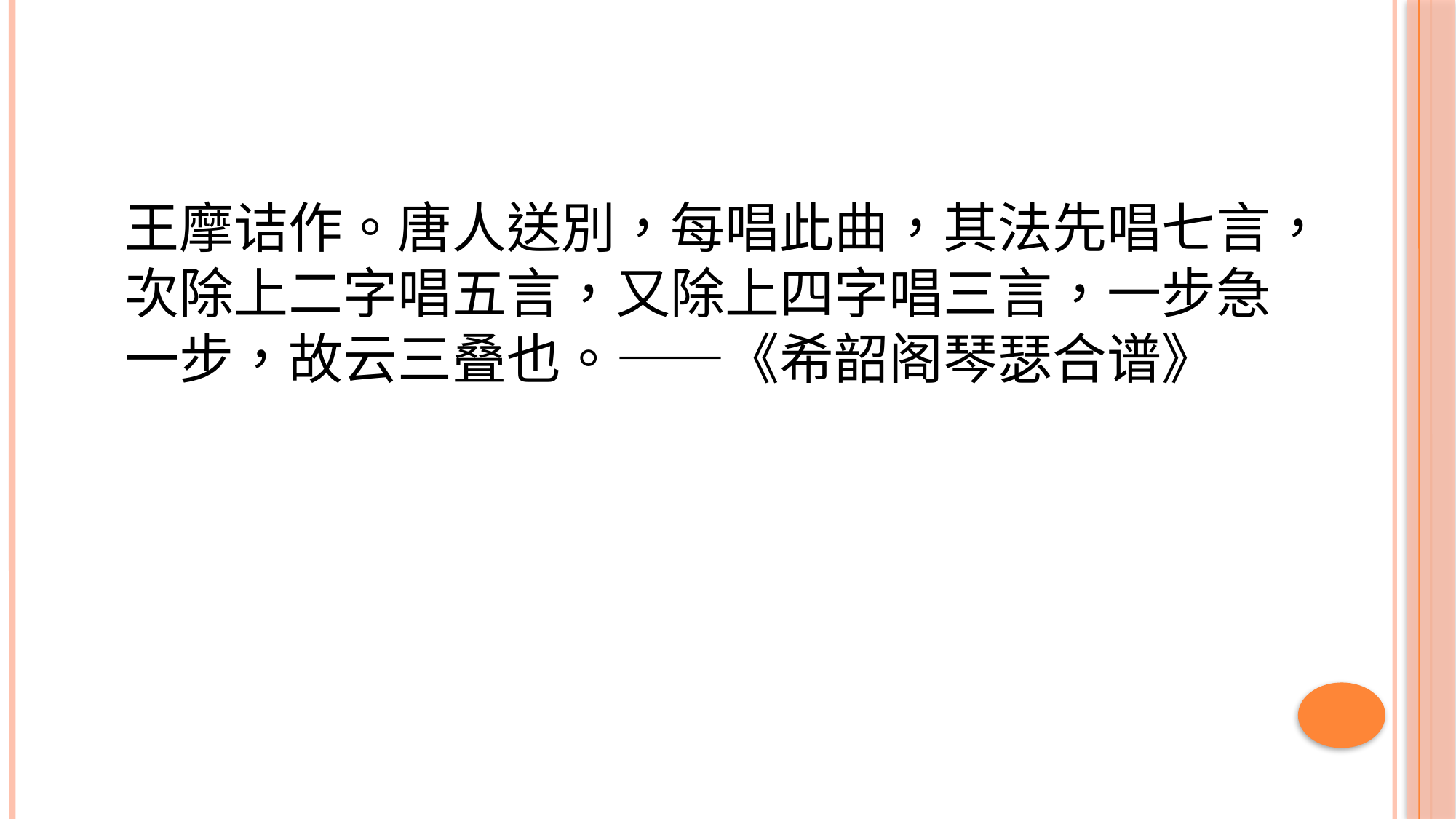

王摩诘作。唐人送別，每唱此曲，其法先唱七言，次除上二字唱五言，又除上四字唱三言，一步急一步，故云三叠也。——《希韶阁琴瑟合谱》